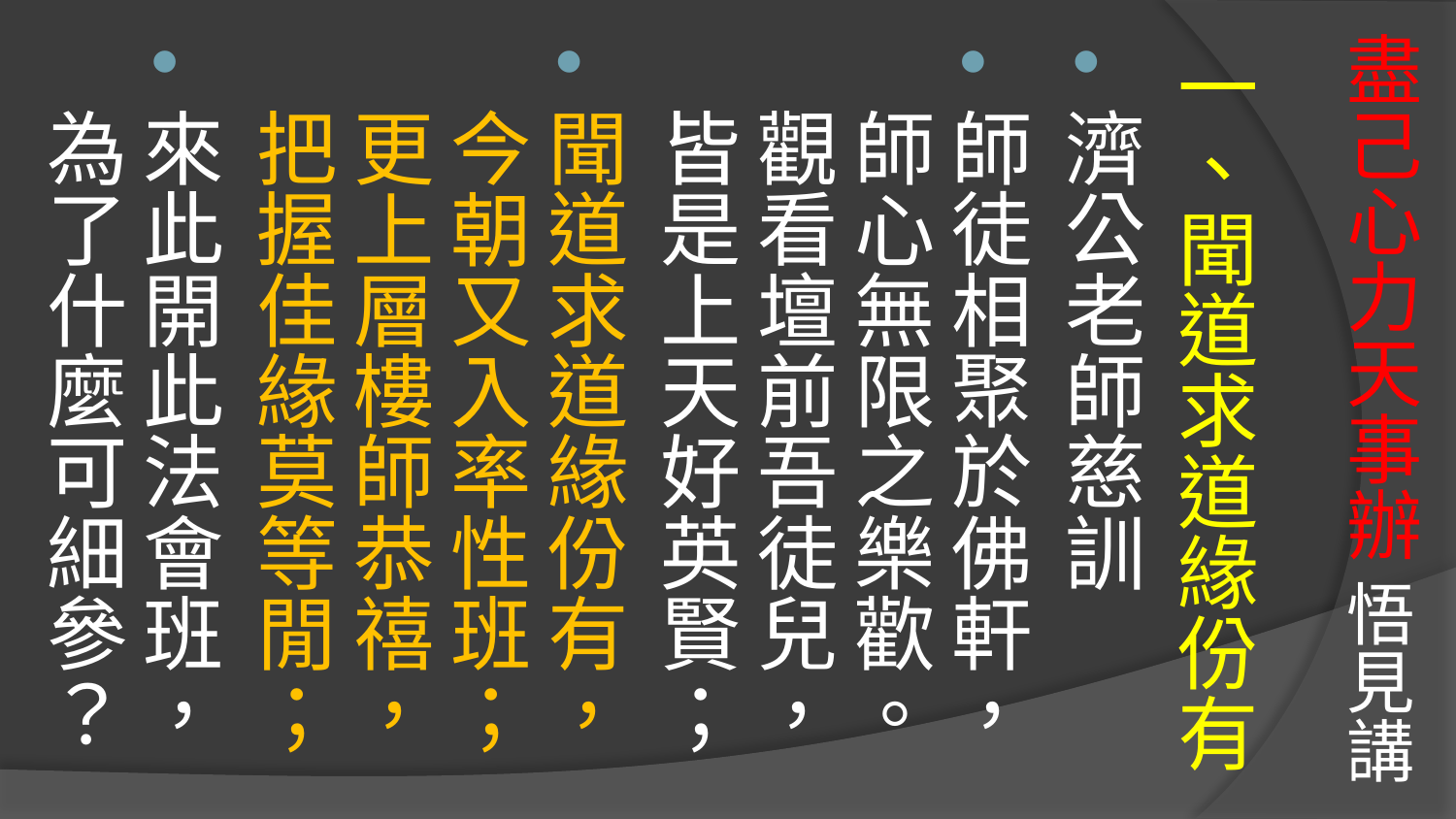

# 盡己心力天事辦 悟見講
一、聞道求道緣份有
濟公老師慈訓
師徒相聚於佛軒，師心無限之樂歡。
觀看壇前吾徒兒，皆是上天好英賢；
聞道求道緣份有，今朝又入率性班；
更上層樓師恭禧，把握佳緣莫等閒；
來此開此法會班，為了什麼可細參？